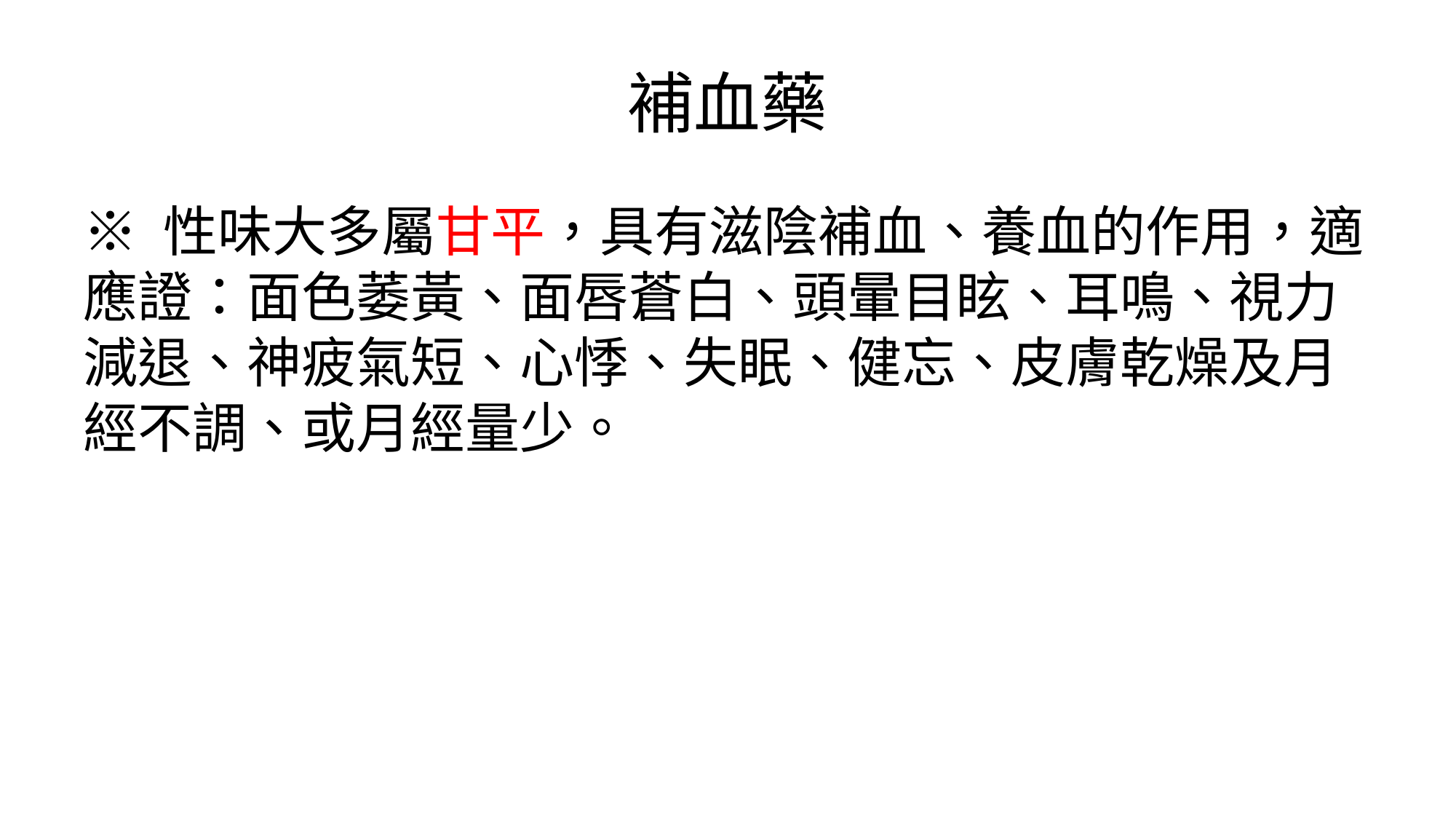

# 補血藥
※ 性味大多屬甘平，具有滋陰補血、養血的作用，適應證：面色萎黃、面唇蒼白、頭暈目眩、耳鳴、視力減退、神疲氣短、心悸、失眠、健忘、皮膚乾燥及月經不調、或月經量少。